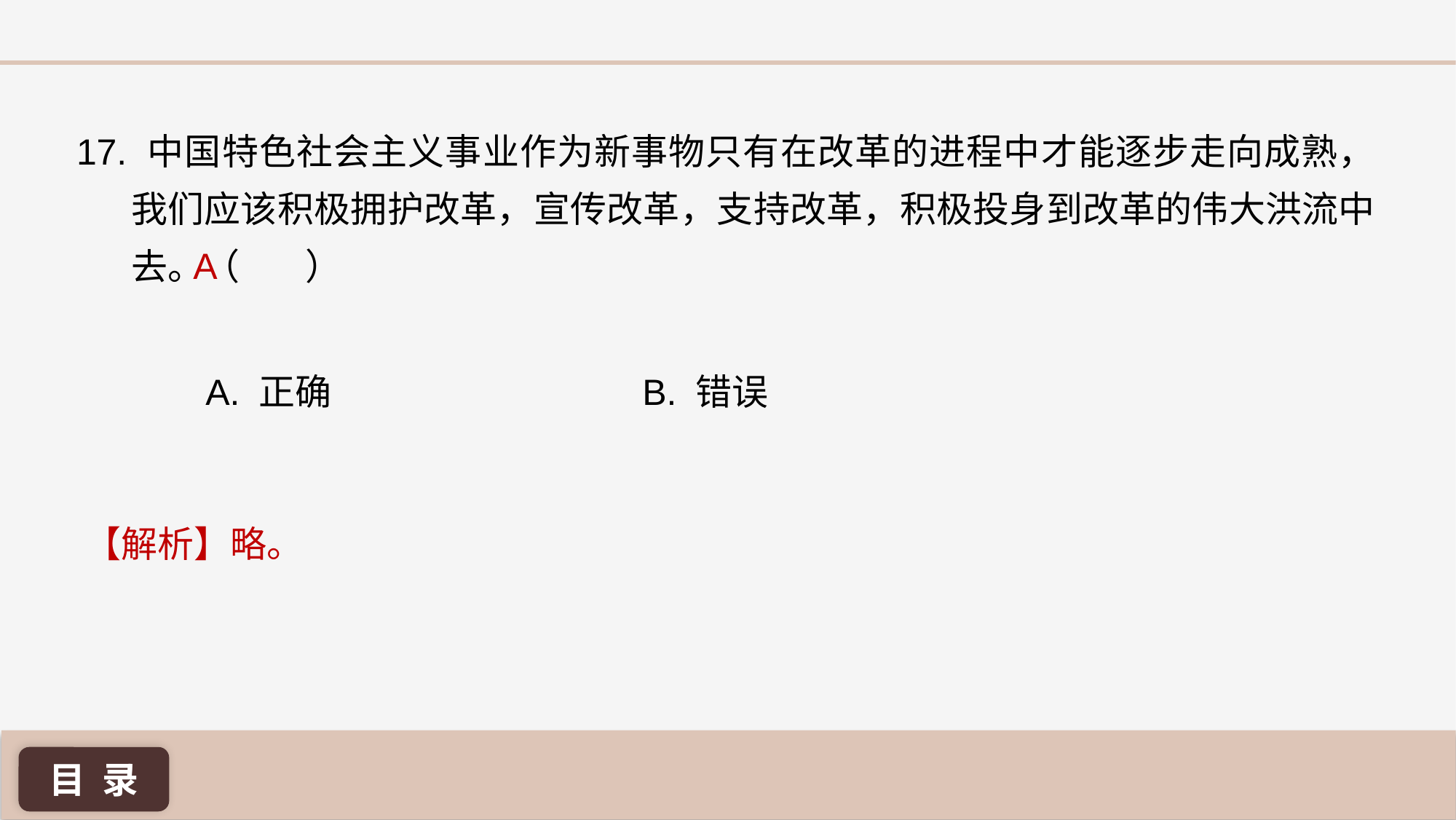

17. 中国特色社会主义事业作为新事物只有在改革的进程中才能逐步走向成熟，我们应该积极拥护改革，宣传改革，支持改革，积极投身到改革的伟大洪流中去。（        ）
A
A. 正确 			B. 错误
【解析】略。